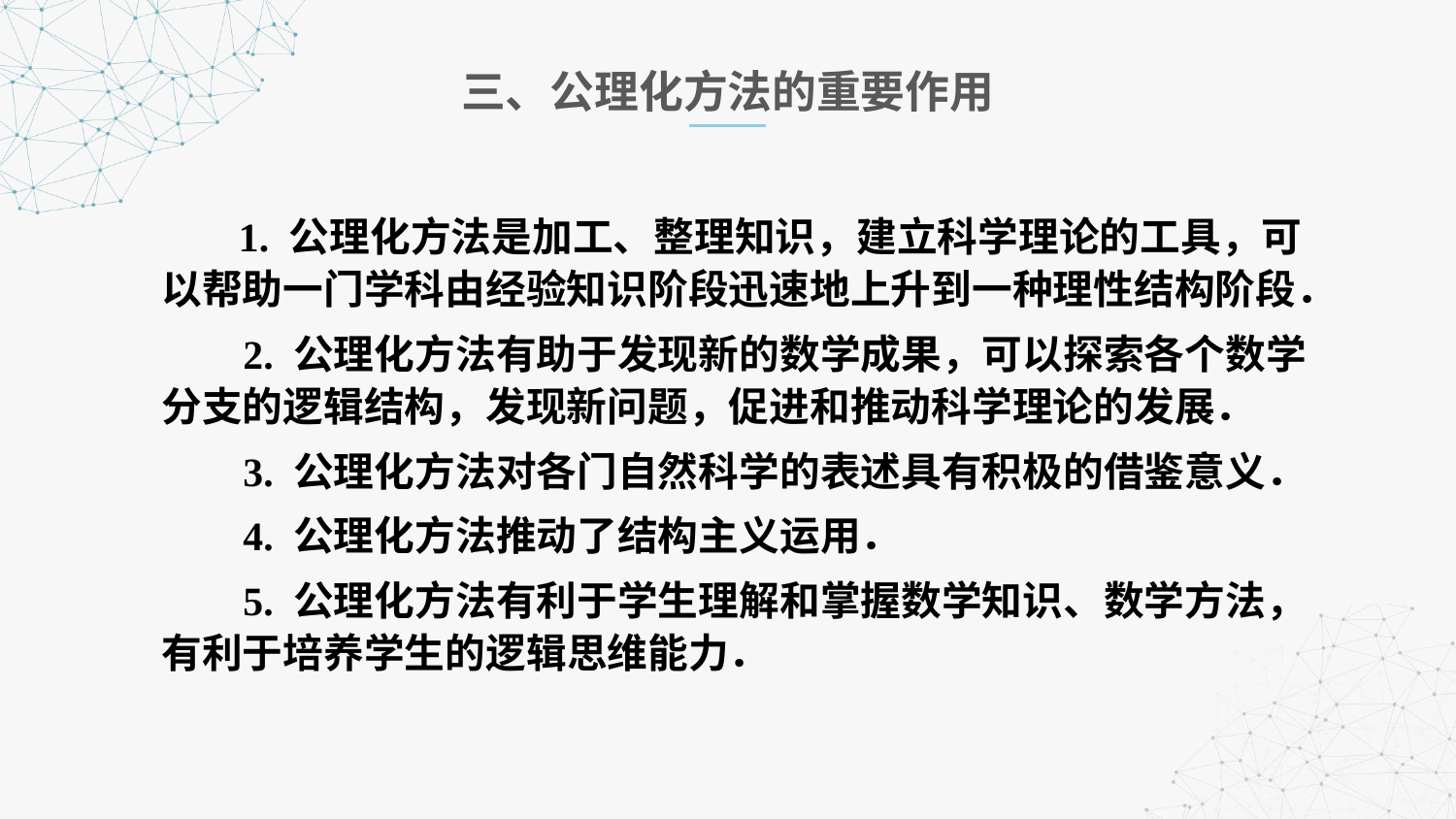

三、公理化方法的重要作用
       1. 公理化方法是加工、整理知识，建立科学理论的工具，可以帮助一门学科由经验知识阶段迅速地上升到一种理性结构阶段．
        2. 公理化方法有助于发现新的数学成果，可以探索各个数学分支的逻辑结构，发现新问题，促进和推动科学理论的发展．
        3. 公理化方法对各门自然科学的表述具有积极的借鉴意义．
        4. 公理化方法推动了结构主义运用．
        5. 公理化方法有利于学生理解和掌握数学知识、数学方法，有利于培养学生的逻辑思维能力．